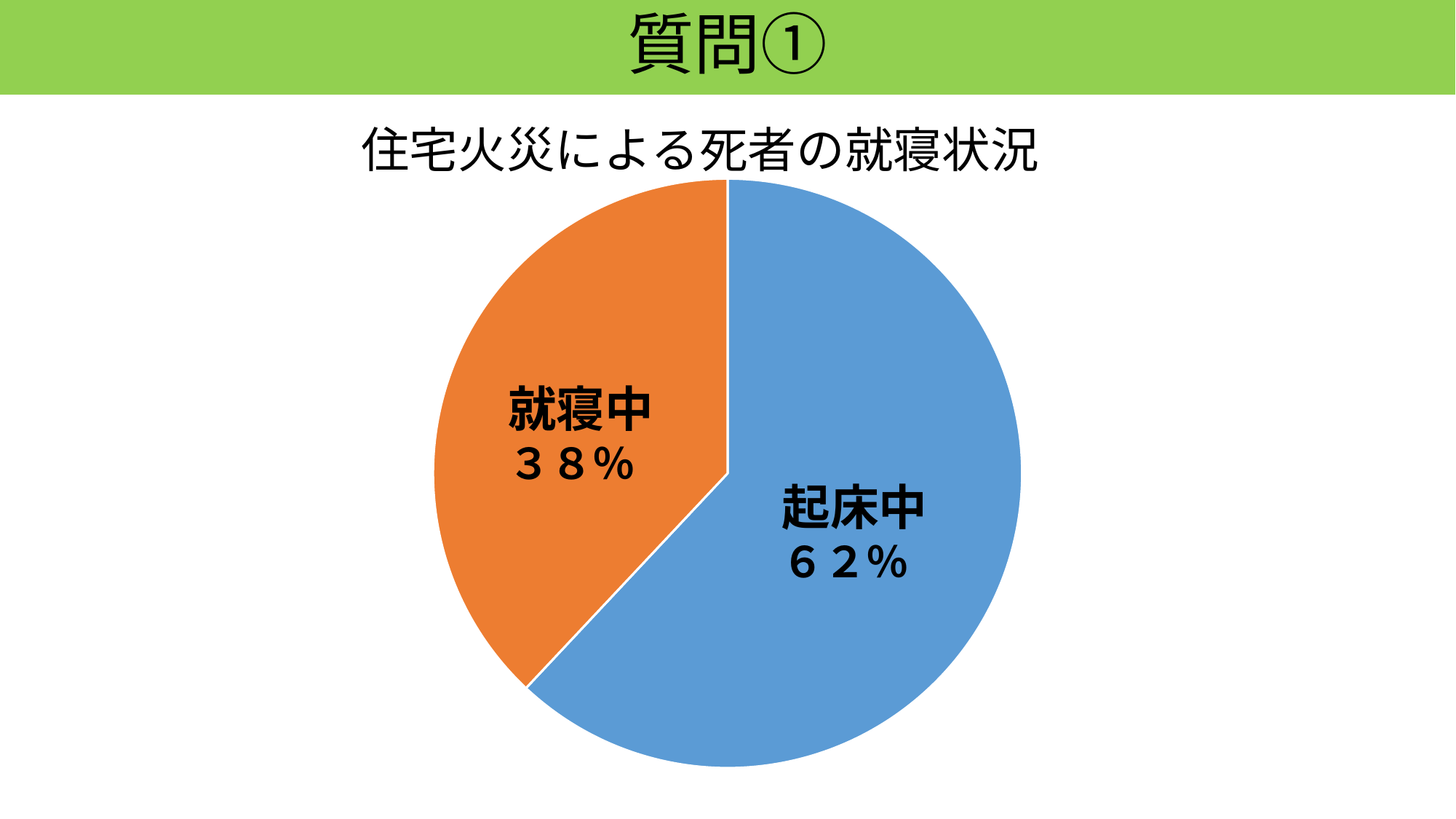

# 質問①
住宅火災による死者の就寝状況

### Chart

| Category | 売上高 |
|---|---|
| 起床中 | 62.0 |
| 就寝中 | 38.0 |
就寝中
３８％
起床中
６２％